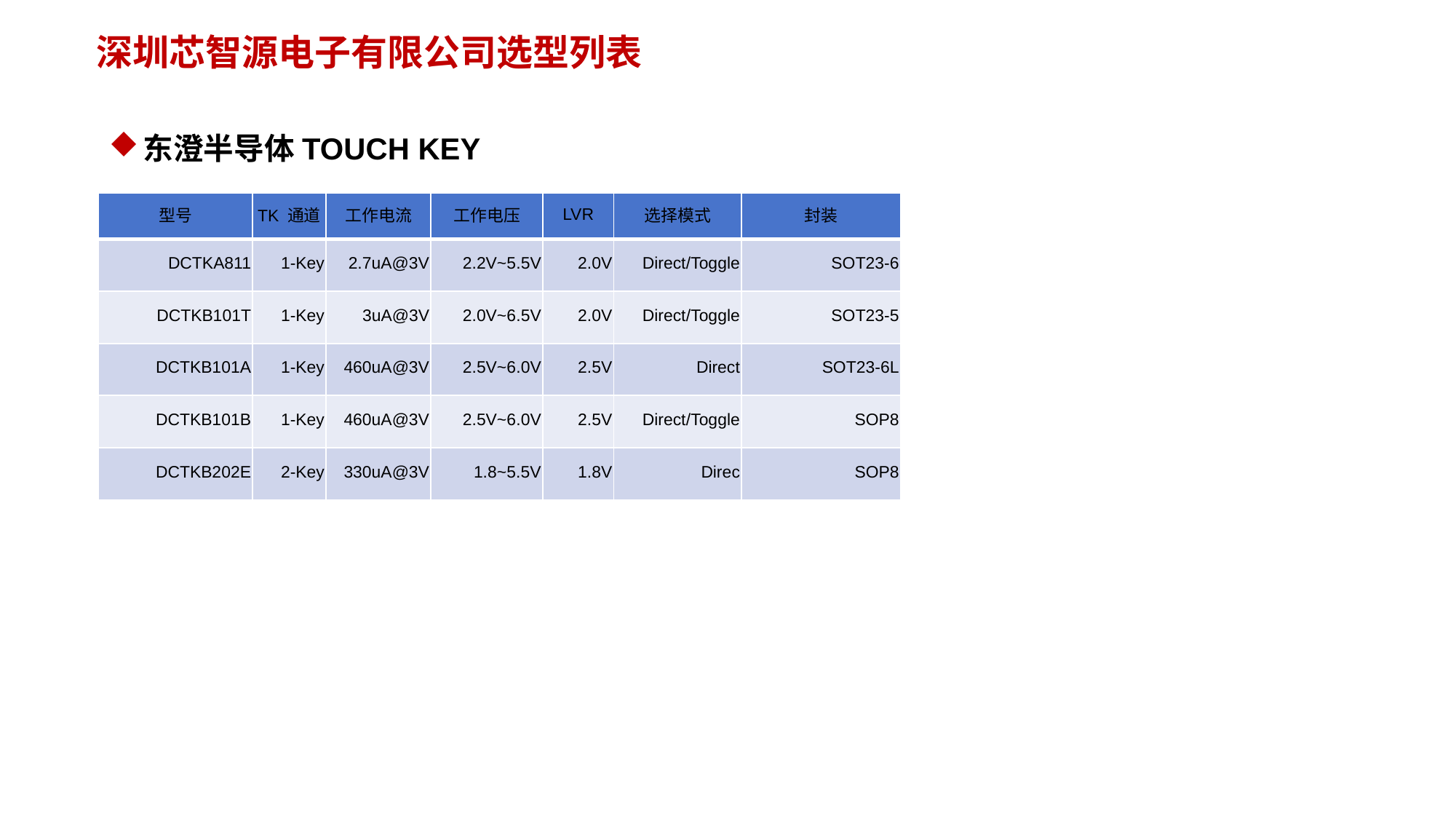

深圳芯智源电子有限公司选型列表
东澄半导体TOUCH KEY
| 型号 | TK 通道 | 工作电流 | 工作电压 | LVR | 选择模式 | 封装 |
| --- | --- | --- | --- | --- | --- | --- |
| DCTKA811 | 1-Key | 2.7uA@3V | 2.2V~5.5V | 2.0V | Direct/Toggle | SOT23-6 |
| DCTKB101T | 1-Key | 3uA@3V | 2.0V~6.5V | 2.0V | Direct/Toggle | SOT23-5 |
| DCTKB101A | 1-Key | 460uA@3V | 2.5V~6.0V | 2.5V | Direct | SOT23-6L |
| DCTKB101B | 1-Key | 460uA@3V | 2.5V~6.0V | 2.5V | Direct/Toggle | SOP8 |
| DCTKB202E | 2-Key | 330uA@3V | 1.8~5.5V | 1.8V | Direc | SOP8 |